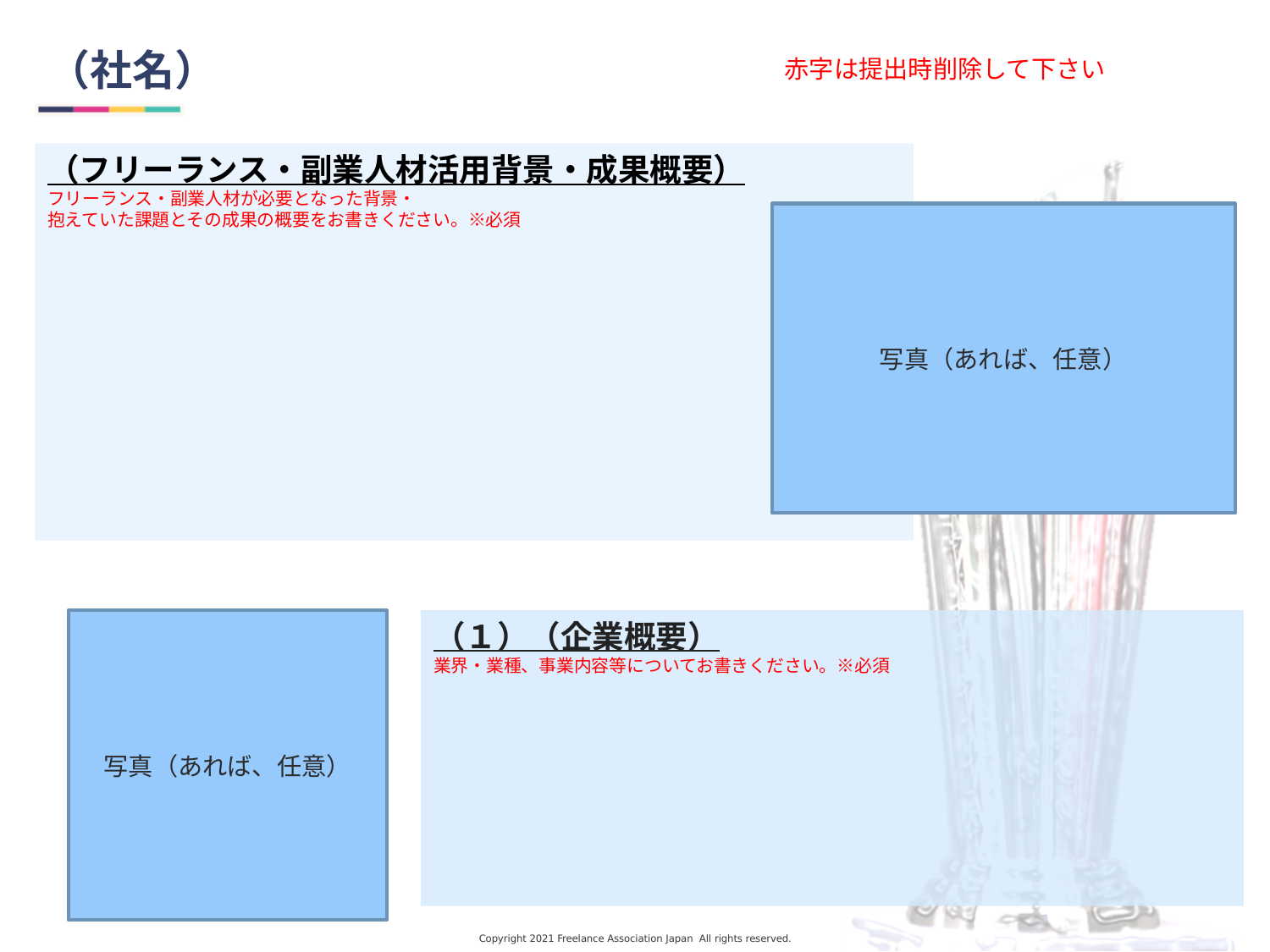

# （社名）
赤字は提出時削除して下さい
（フリーランス・副業人材活用背景・成果概要）
フリーランス・副業人材が必要となった背景・
抱えていた課題とその成果の概要をお書きください。※必須

写真（あれば、任意）
写真（あれば、任意）
（１）（企業概要）
業界・業種、事業内容等についてお書きください。※必須